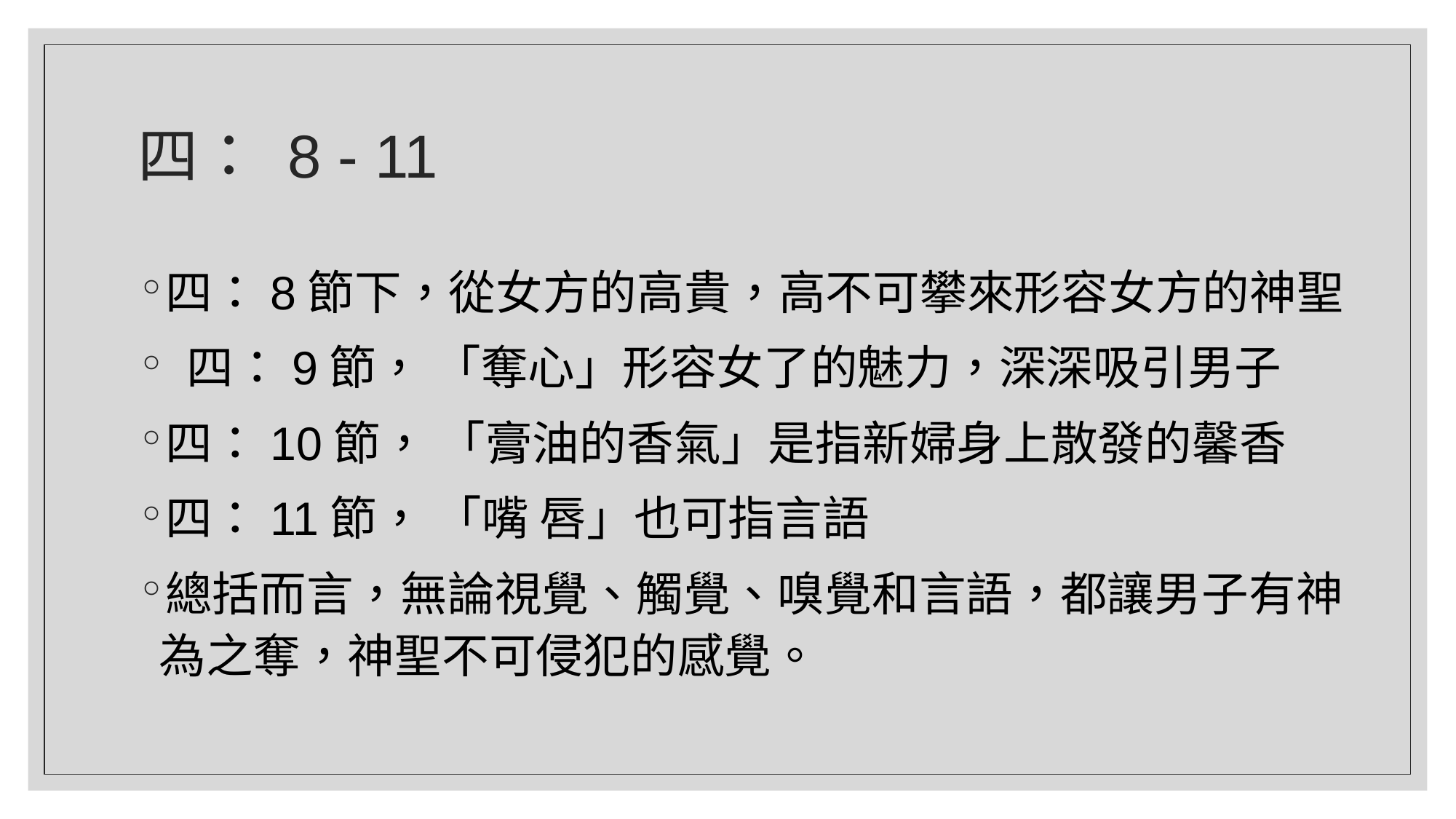

# 四： 8 - 11
四：8節下，從女方的高貴，高不可攀來形容女方的神聖
 四：9節， 「奪心」形容女了的魅力，深深吸引男子
四：10節， 「膏油的香氣」是指新婦身上散發的馨香
四：11節， 「嘴 唇」也可指言語
總括而言，無論視覺、觸覺、嗅覺和言語，都讓男子有神為之奪，神聖不可侵犯的感覺。